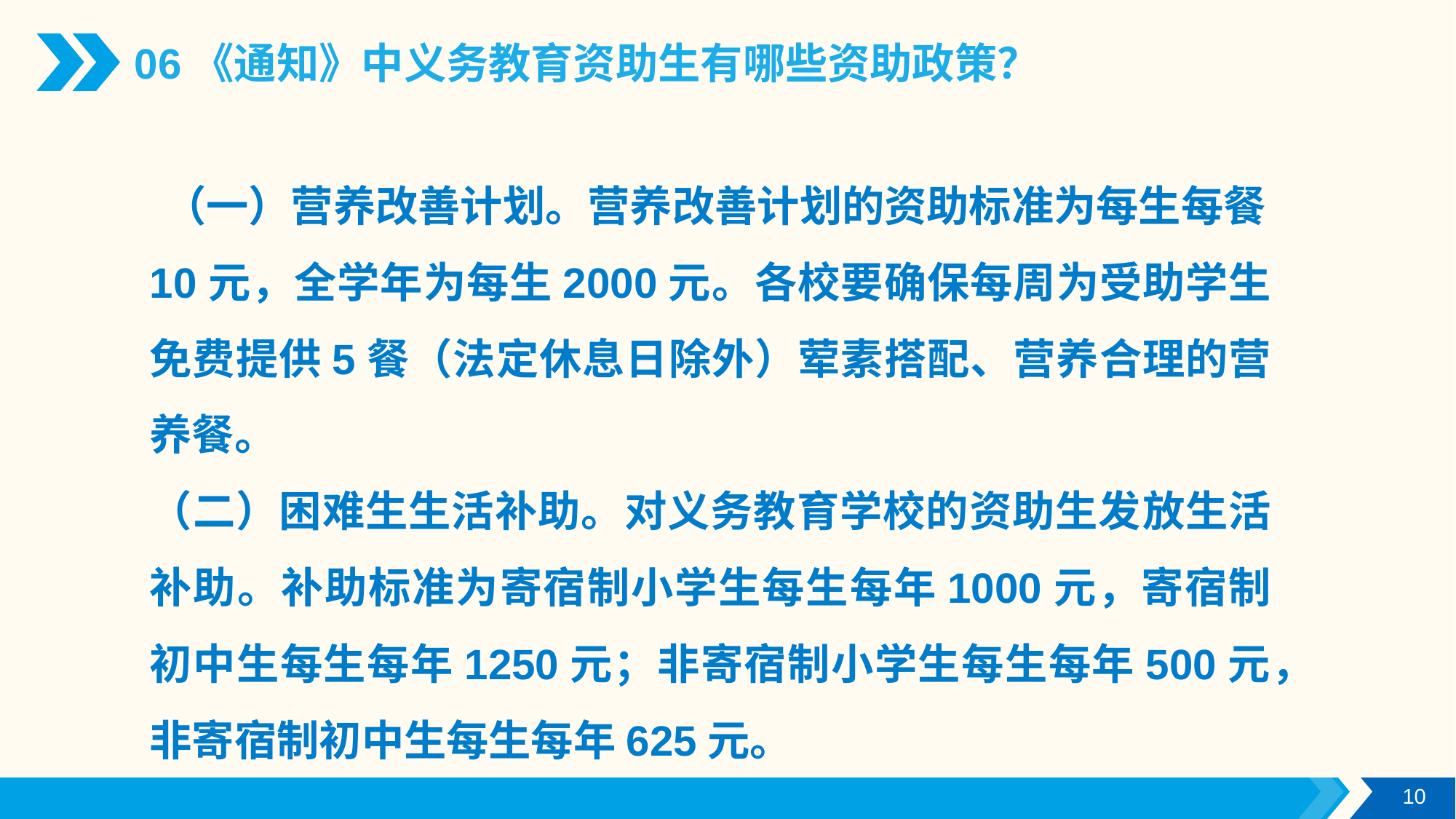

06《通知》中义务教育资助生有哪些资助政策？
 （一）营养改善计划。营养改善计划的资助标准为每生每餐10元，全学年为每生2000元。各校要确保每周为受助学生免费提供5餐（法定休息日除外）荤素搭配、营养合理的营养餐。
（二）困难生生活补助。对义务教育学校的资助生发放生活补助。补助标准为寄宿制小学生每生每年1000元，寄宿制初中生每生每年1250元；非寄宿制小学生每生每年500元，非寄宿制初中生每生每年625元。